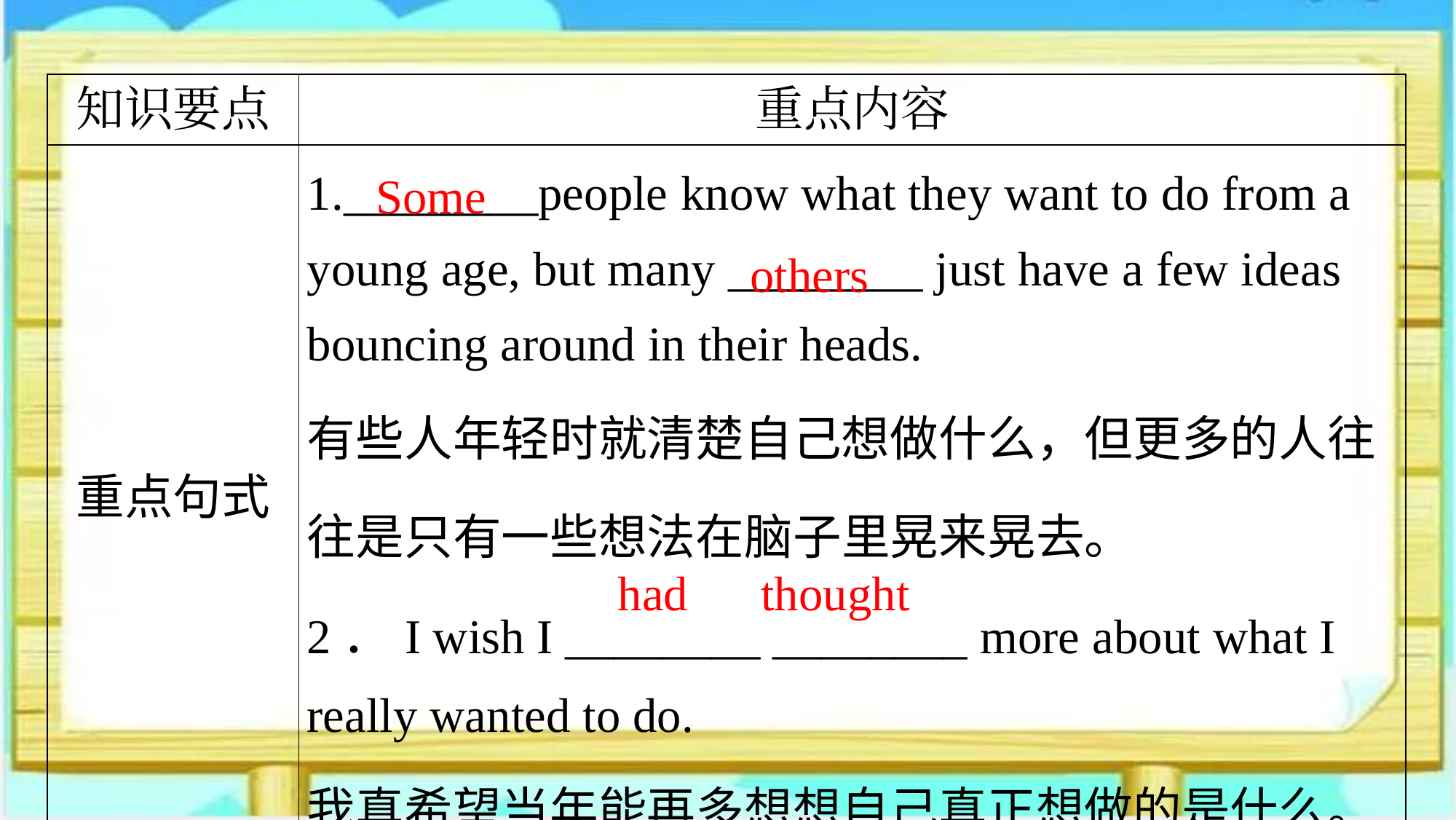

| 知识要点 | 重点内容 |
| --- | --- |
| 重点句式 | 1.\_\_\_\_\_\_\_\_people know what they want to do from a young age, but many \_\_\_\_\_\_\_\_ just have a few ideas bouncing around in their heads. 有些人年轻时就清楚自己想做什么，但更多的人往往是只有一些想法在脑子里晃来晃去。 2．I wish I \_\_\_\_\_\_\_\_ \_\_\_\_\_\_\_\_ more about what I really wanted to do. 我真希望当年能再多想想自己真正想做的是什么。 |
Some
others
had
thought